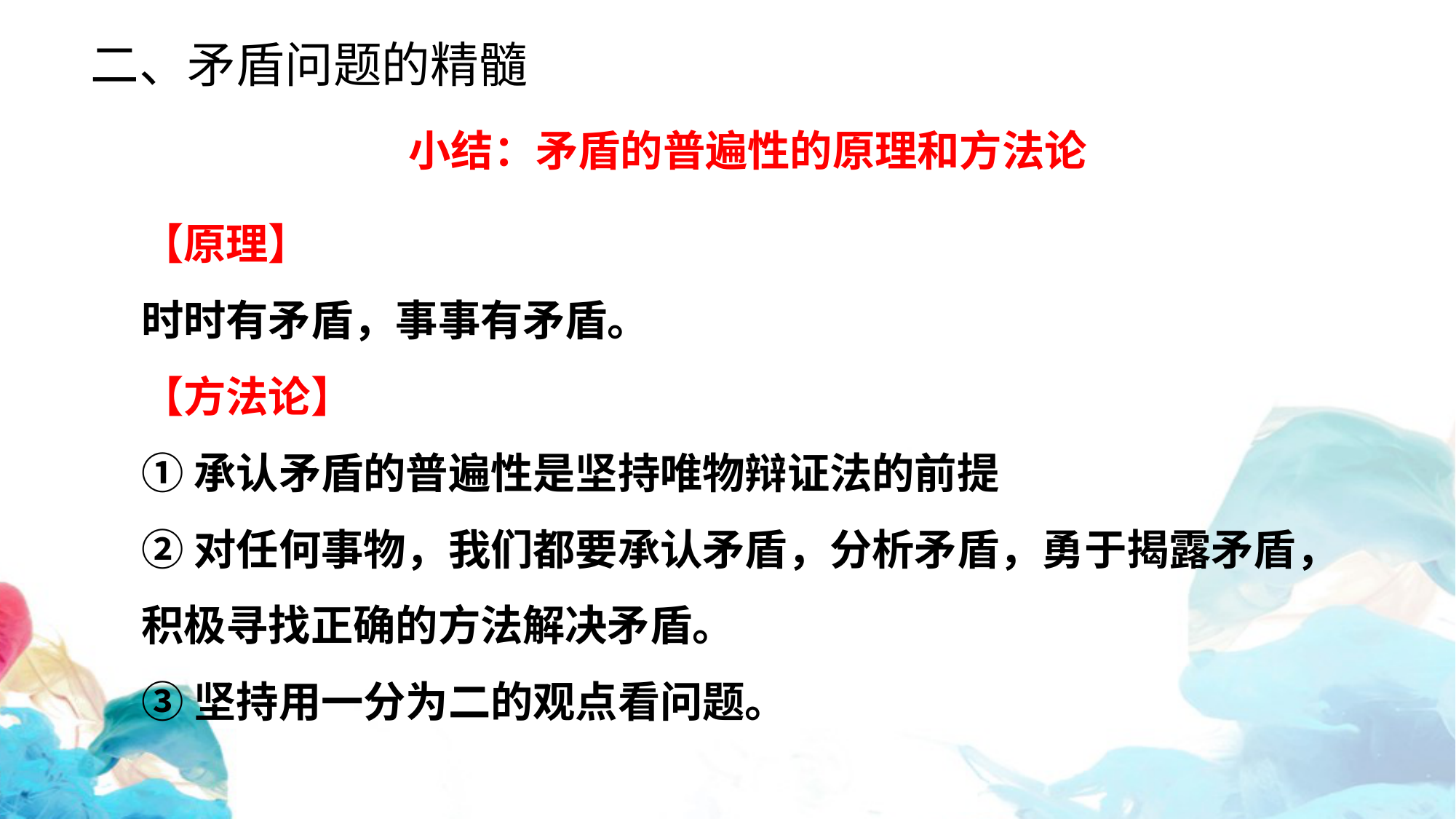

二、矛盾问题的精髓
小结：矛盾的普遍性的原理和方法论
【原理】
时时有矛盾，事事有矛盾。
【方法论】
①承认矛盾的普遍性是坚持唯物辩证法的前提
②对任何事物，我们都要承认矛盾，分析矛盾，勇于揭露矛盾，积极寻找正确的方法解决矛盾。
③坚持用一分为二的观点看问题。